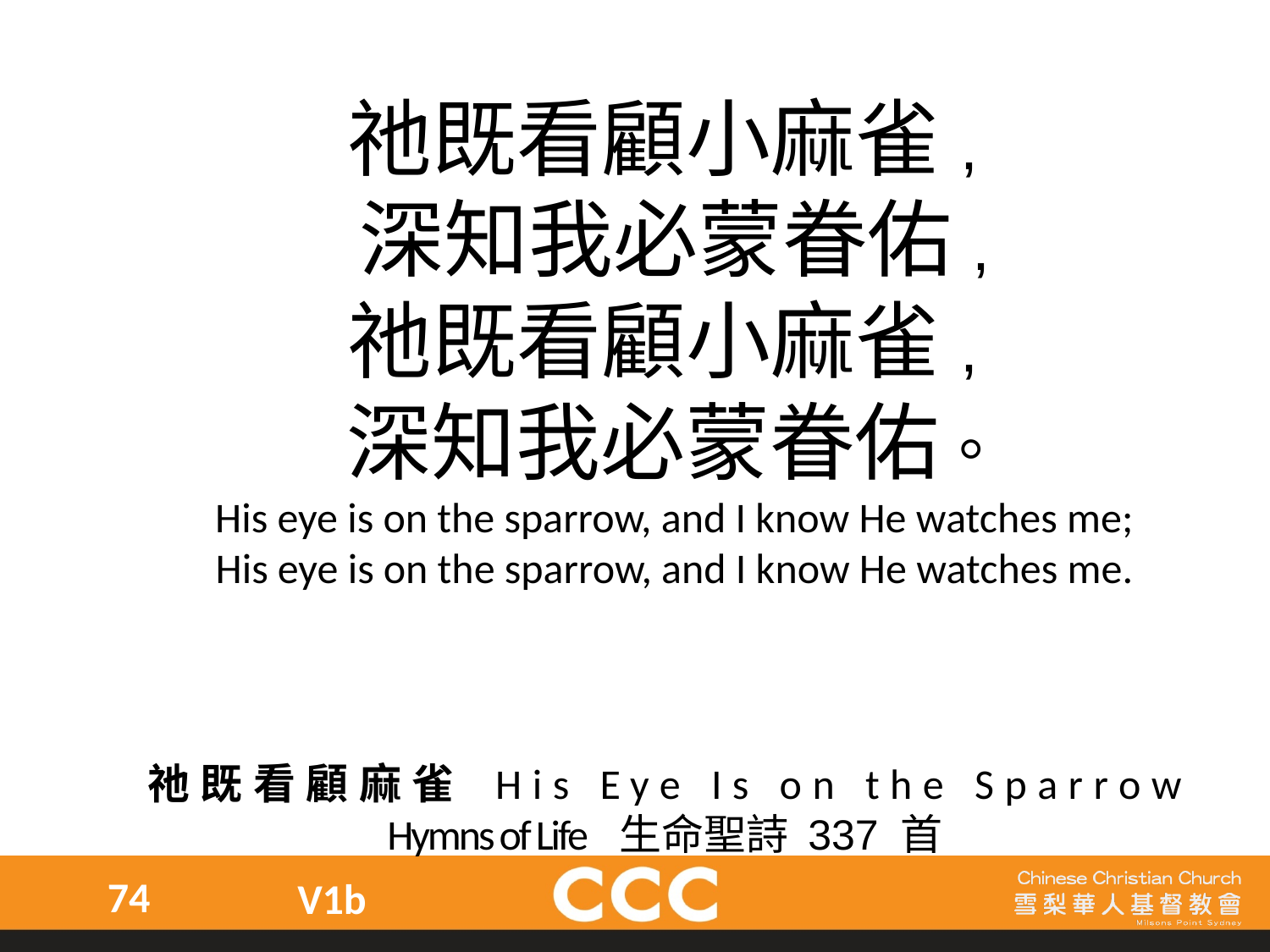

祂既看顧小麻雀,
深知我必蒙眷佑,
祂既看顧小麻雀,
深知我必蒙眷佑。
His eye is on the sparrow, and I know He watches me;
His eye is on the sparrow, and I know He watches me.
祂既看顧麻雀 His Eye Is on the Sparrow
Hymns of Life   生命聖詩 337 首
74
V1b